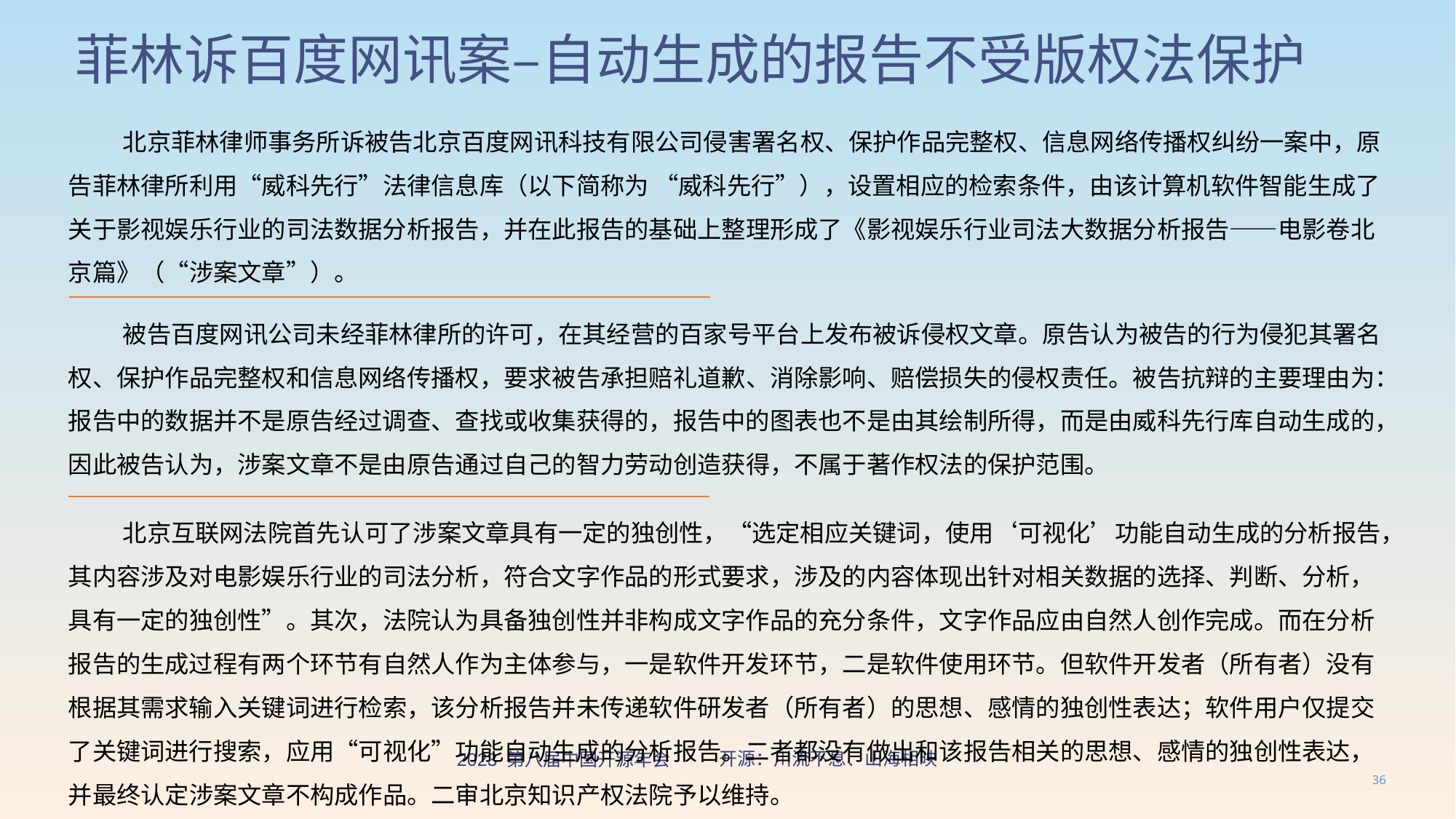

# 菲林诉百度网讯案–自动生成的报告不受版权法保护
北京菲林律师事务所诉被告北京百度网讯科技有限公司侵害署名权、保护作品完整权、信息网络传播权纠纷一案中，原告菲林律所利用“威科先行”法律信息库（以下简称为 “威科先行”），设置相应的检索条件，由该计算机软件智能生成了关于影视娱乐行业的司法数据分析报告，并在此报告的基础上整理形成了《影视娱乐行业司法大数据分析报告——电影卷北京篇》（“涉案文章”）。
被告百度网讯公司未经菲林律所的许可，在其经营的百家号平台上发布被诉侵权文章。原告认为被告的行为侵犯其署名权、保护作品完整权和信息网络传播权，要求被告承担赔礼道歉、消除影响、赔偿损失的侵权责任。被告抗辩的主要理由为：报告中的数据并不是原告经过调查、查找或收集获得的，报告中的图表也不是由其绘制所得，而是由威科先行库自动生成的，因此被告认为，涉案文章不是由原告通过自己的智力劳动创造获得，不属于著作权法的保护范围。
北京互联网法院首先认可了涉案文章具有一定的独创性，“选定相应关键词，使用‘可视化’功能自动生成的分析报告，其内容涉及对电影娱乐行业的司法分析，符合文字作品的形式要求，涉及的内容体现出针对相关数据的选择、判断、分析，具有一定的独创性”。其次，法院认为具备独创性并非构成文字作品的充分条件，文字作品应由自然人创作完成。而在分析报告的生成过程有两个环节有自然人作为主体参与，一是软件开发环节，二是软件使用环节。但软件开发者（所有者）没有根据其需求输入关键词进行检索，该分析报告并未传递软件研发者（所有者）的思想、感情的独创性表达；软件用户仅提交了关键词进行搜索，应用“可视化”功能自动生成的分析报告。二者都没有做出和该报告相关的思想、感情的独创性表达，并最终认定涉案文章不构成作品。二审北京知识产权法院予以维持。
36